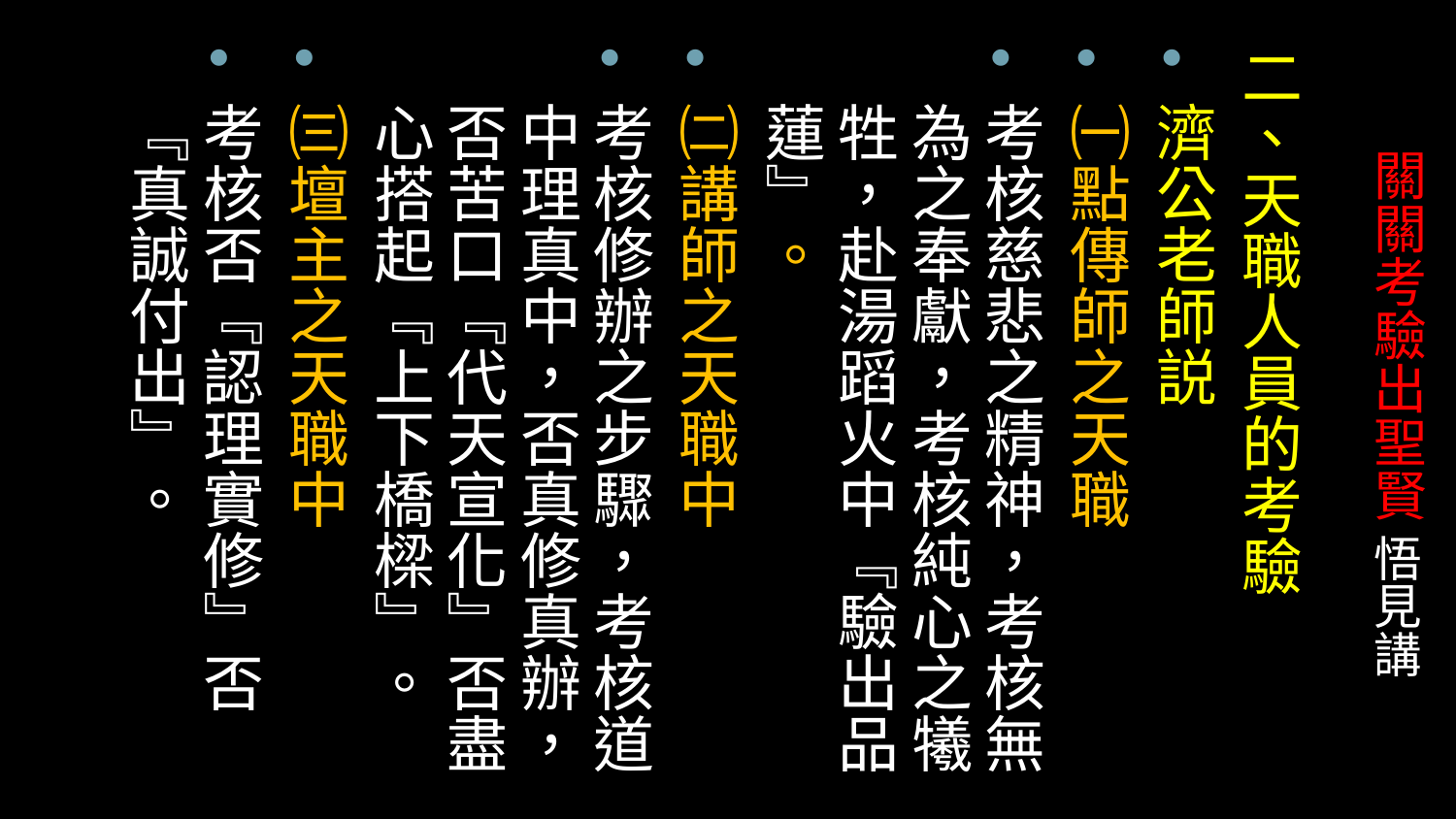

二、天職人員的考驗
濟公老師説
㈠點傳師之天職
考核慈悲之精神，考核無為之奉獻，考核純心之犧牲，赴湯蹈火中『驗出品蓮』。
㈡講師之天職中
考核修辦之步驟，考核道中理真中，否真修真辦，否苦口『代天宣化』否盡心搭起『上下橋樑』。
㈢壇主之天職中
考核否『認理實修』否『真誠付出』。

# 關關考驗出聖賢 悟見講